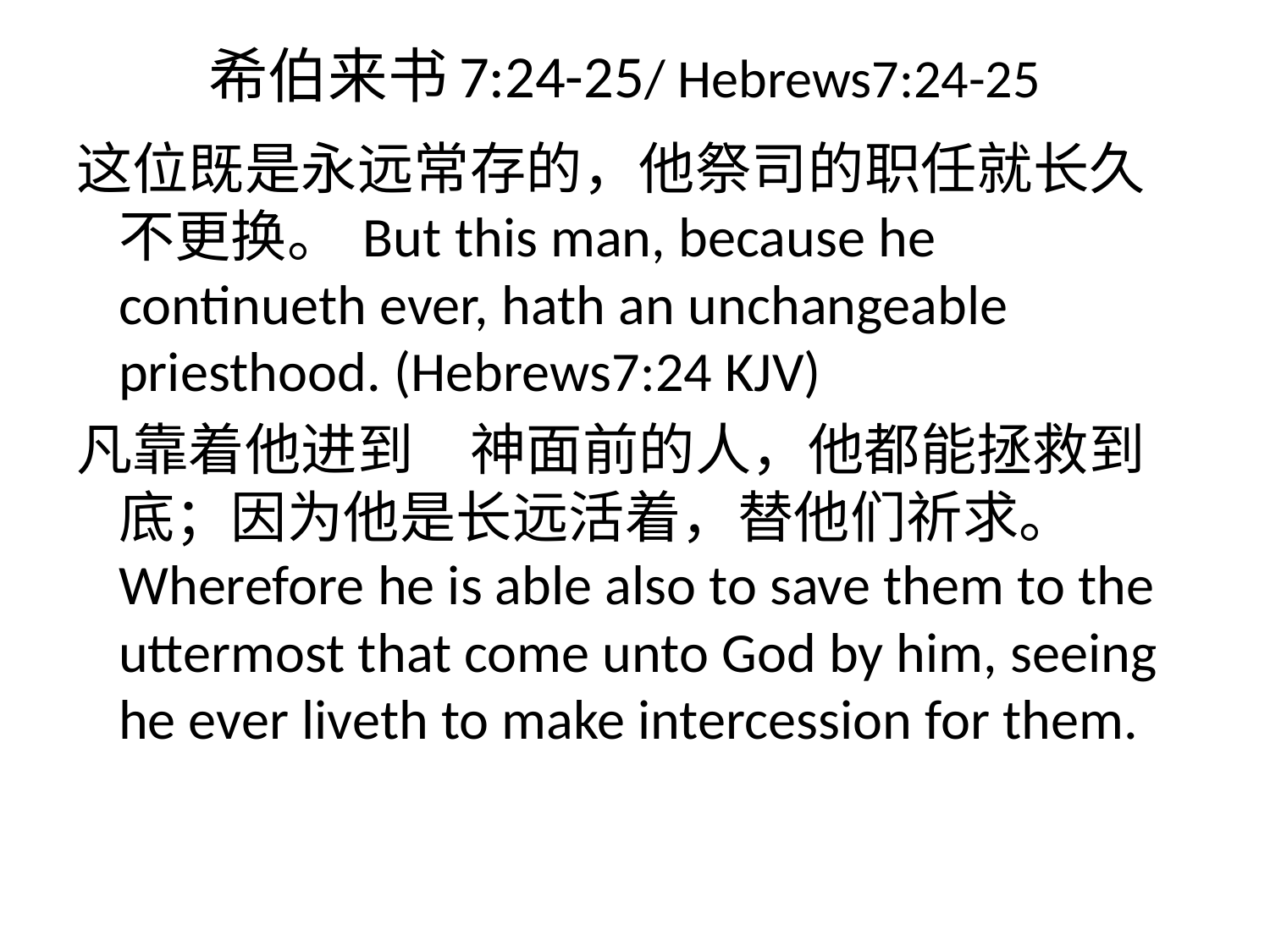

# 希伯来书7:24-25/ Hebrews7:24-25
这位既是永远常存的，他祭司的职任就长久不更换。 But this man, because he continueth ever, hath an unchangeable priesthood. (Hebrews7:24 KJV)
凡靠着他进到　神面前的人，他都能拯救到底；因为他是长远活着，替他们祈求。 Wherefore he is able also to save them to the uttermost that come unto God by him, seeing he ever liveth to make intercession for them.